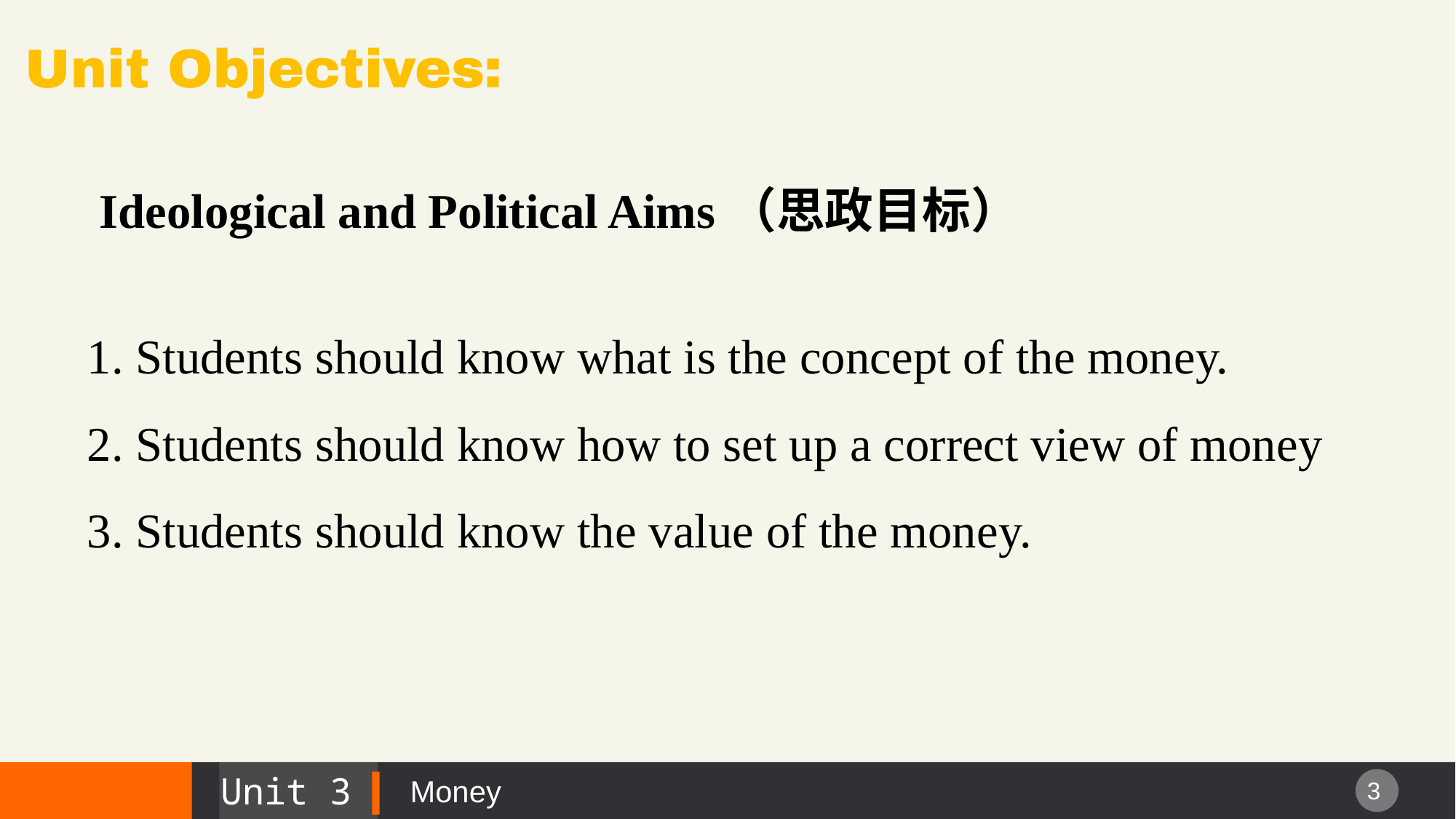

Unit Objectives:
   Ideological and Political Aims（思政目标）

  1. Students should know what is the concept of the money.
  2. Students should know how to set up a correct view of money
  3. Students should know the value of the money.